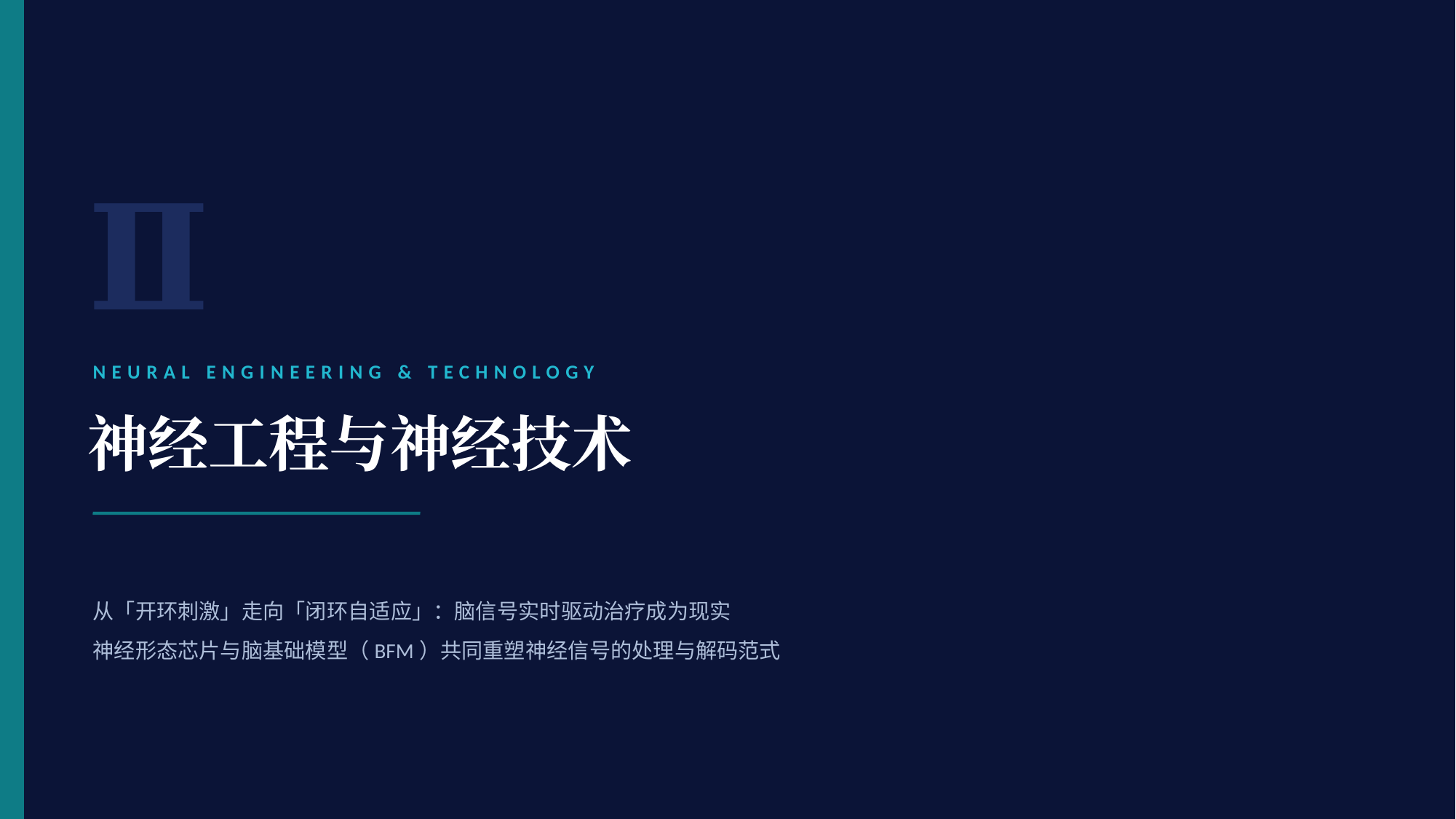

Ⅱ
NEURAL ENGINEERING & TECHNOLOGY
神经工程与神经技术

从「开环刺激」走向「闭环自适应」：脑信号实时驱动治疗成为现实
神经形态芯片与脑基础模型（BFM）共同重塑神经信号的处理与解码范式